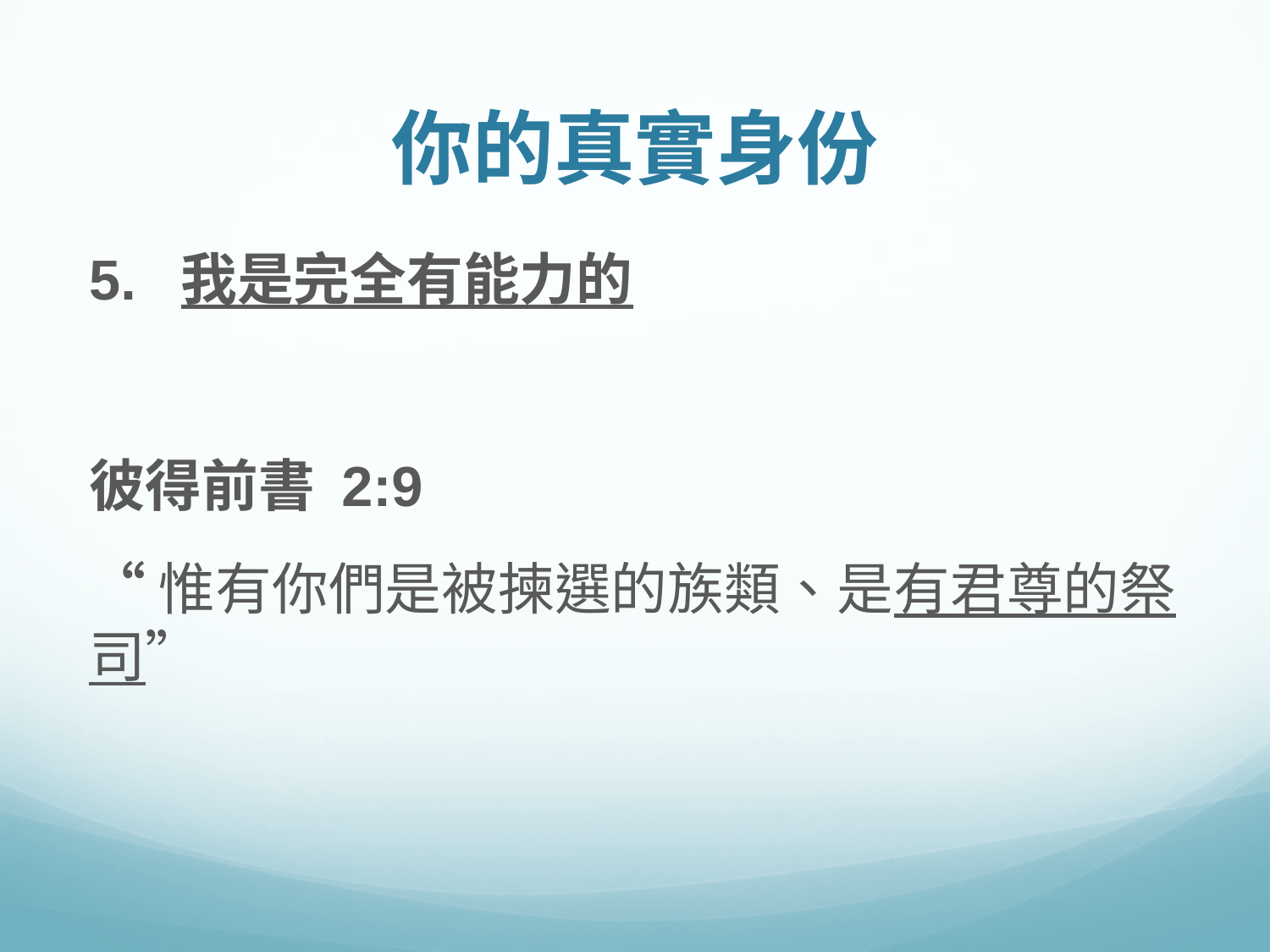

# 你的真實身份
5.  我是完全有能力的

彼得前書 2:9
“惟有你們是被揀選的族類、是有君尊的祭司”